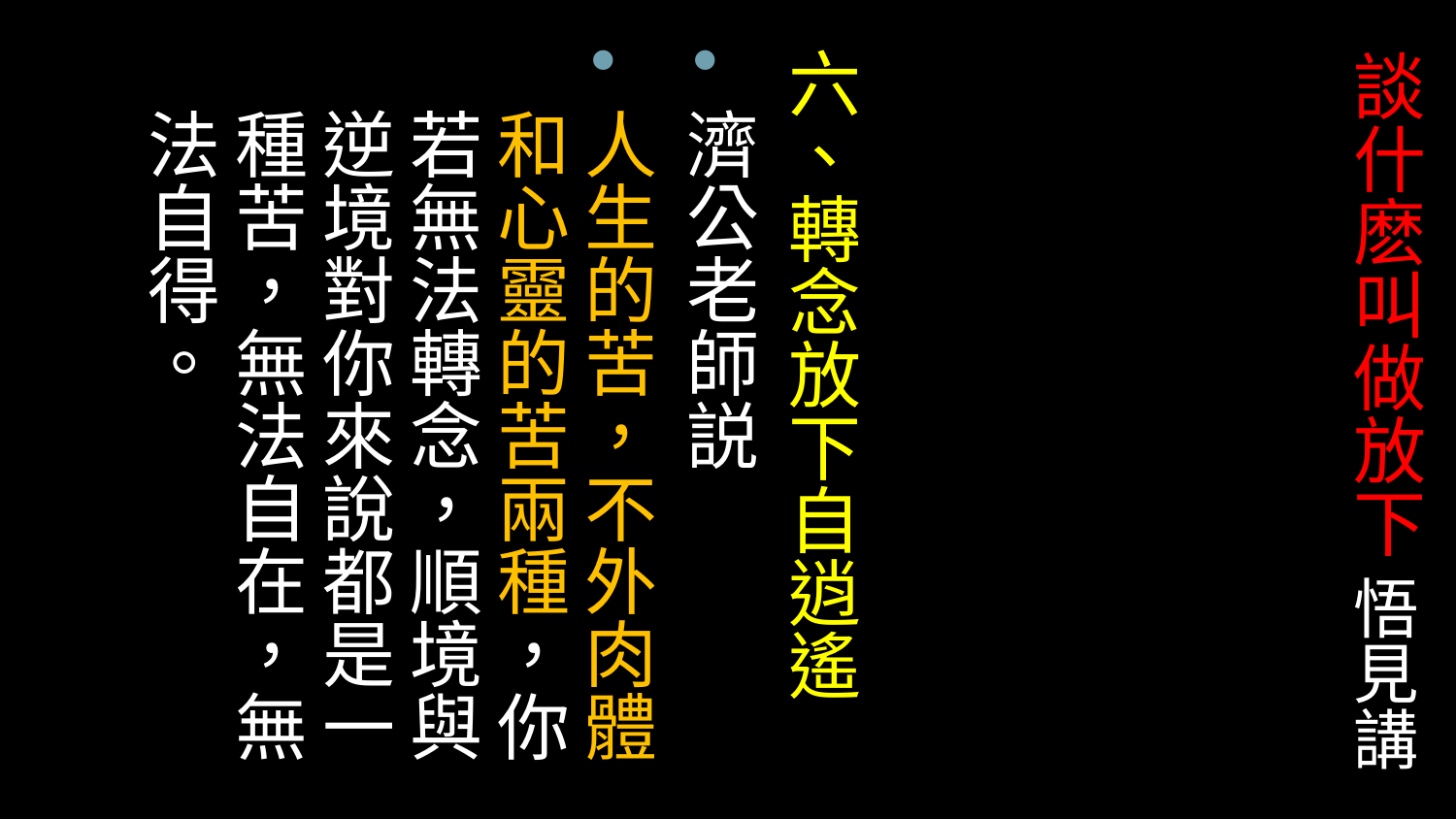

六、轉念放下自逍遙
濟公老師説
人生的苦，不外肉體和心靈的苦兩種，你若無法轉念，順境與逆境對你來說都是一種苦，無法自在，無法自得。

# 談什麽叫做放下 悟見講